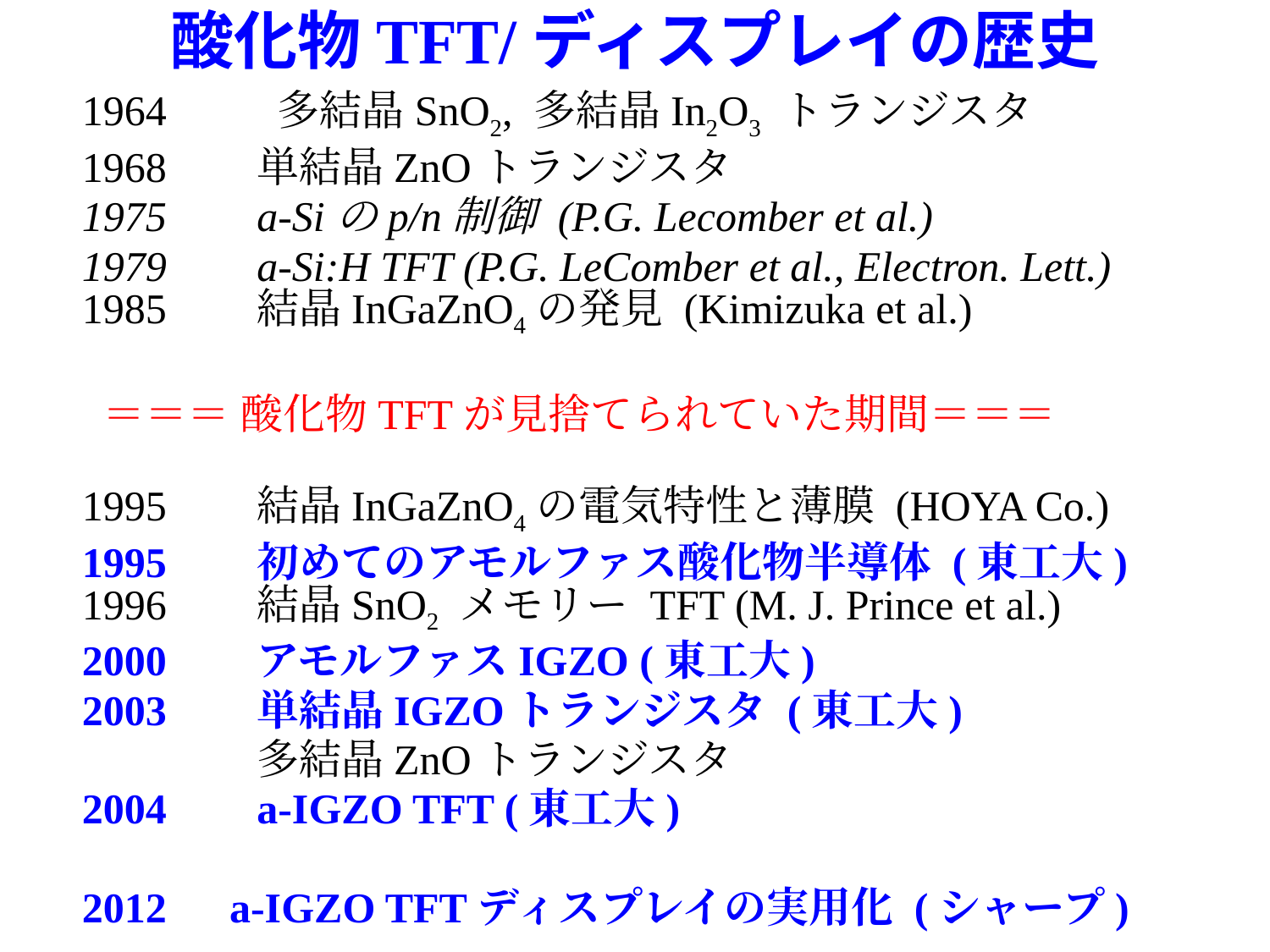

酸化物TFT/ディスプレイの歴史
1964	 多結晶SnO2, 多結晶In2O3 トランジスタ
1968	単結晶ZnOトランジスタ
1975	a-Siのp/n制御 (P.G. Lecomber et al.)
1979	a-Si:H TFT (P.G. LeComber et al., Electron. Lett.)
1985	結晶InGaZnO4の発見 (Kimizuka et al.)

 ＝＝＝ 酸化物TFTが見捨てられていた期間＝＝＝

1995	結晶InGaZnO4の電気特性と薄膜 (HOYA Co.)
1995	初めてのアモルファス酸化物半導体 (東工大)
1996	結晶SnO2 メモリー TFT (M. J. Prince et al.)
2000	アモルファスIGZO (東工大)
2003	単結晶IGZOトランジスタ (東工大)
		多結晶ZnOトランジスタ
2004	a-IGZO TFT (東工大)

2012　a-IGZO TFTディスプレイの実用化 (シャープ)